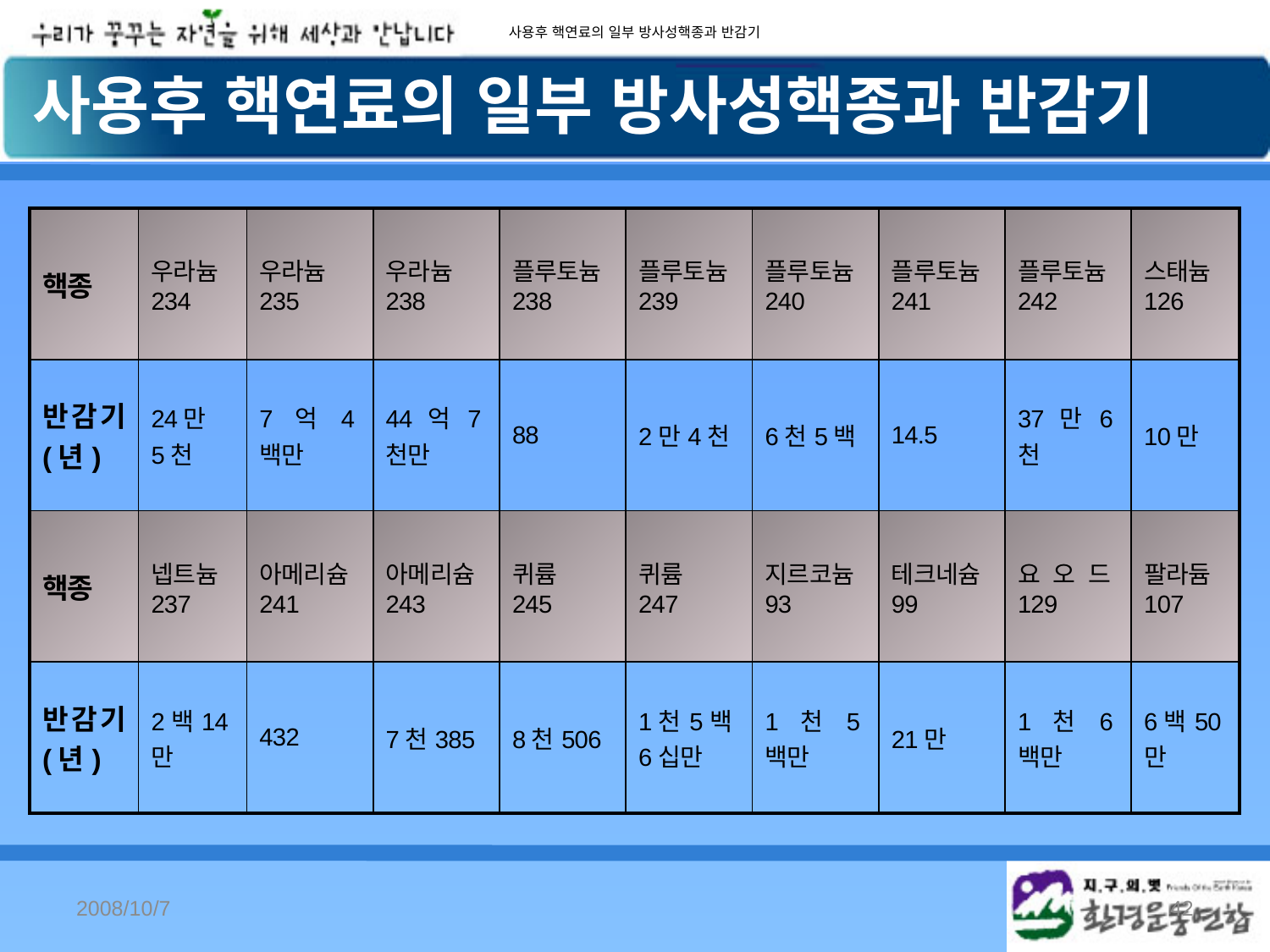

사용후 핵연료의 일부 방사성핵종과 반감기
사용후 핵연료의 일부 방사성핵종과 반감기
| 핵종 | 우라늄 234 | 우라늄 235 | 우라늄 238 | 플루토늄 238 | 플루토늄 239 | 플루토늄 240 | 플루토늄 241 | 플루토늄 242 | 스태늄 126 |
| --- | --- | --- | --- | --- | --- | --- | --- | --- | --- |
| 반감기 (년) | 24만 5천 | 7억4백만 | 44억7천만 | 88 | 2만4천 | 6천5백 | 14.5 | 37만6천 | 10만 |
| 핵종 | 넵트늄 237 | 아메리슘 241 | 아메리슘 243 | 퀴륨 245 | 퀴륨 247 | 지르코늄 93 | 테크네슘 99 | 요오드129 | 팔라듐 107 |
| 반감기 (년) | 2백14만 | 432 | 7천385 | 8천506 | 1천5백6십만 | 1천5백만 | 21만 | 1천6백만 | 6백50만 |
2008/10/7
42